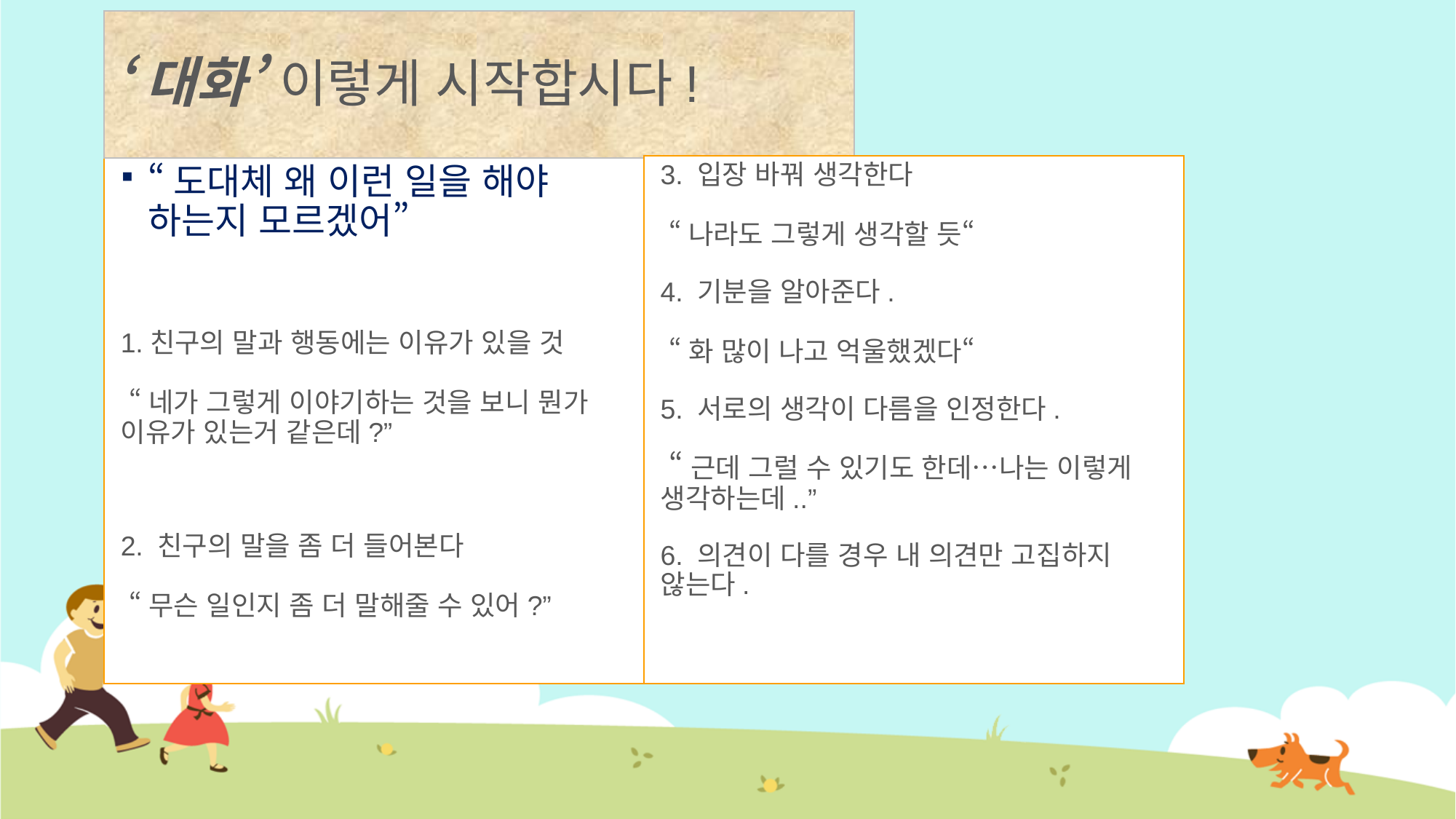

# ‘대화’ 이렇게 시작합시다!
3. 입장 바꿔 생각한다
 “나라도 그렇게 생각할 듯“
4. 기분을 알아준다.
 “화 많이 나고 억울했겠다“
5. 서로의 생각이 다름을 인정한다.
 “근데 그럴 수 있기도 한데…나는 이렇게 생각하는데..”
6. 의견이 다를 경우 내 의견만 고집하지 않는다.
“도대체 왜 이런 일을 해야 하는지 모르겠어”

1.친구의 말과 행동에는 이유가 있을 것
 “네가 그렇게 이야기하는 것을 보니 뭔가 이유가 있는거 같은데?”

2. 친구의 말을 좀 더 들어본다
 “무슨 일인지 좀 더 말해줄 수 있어?”